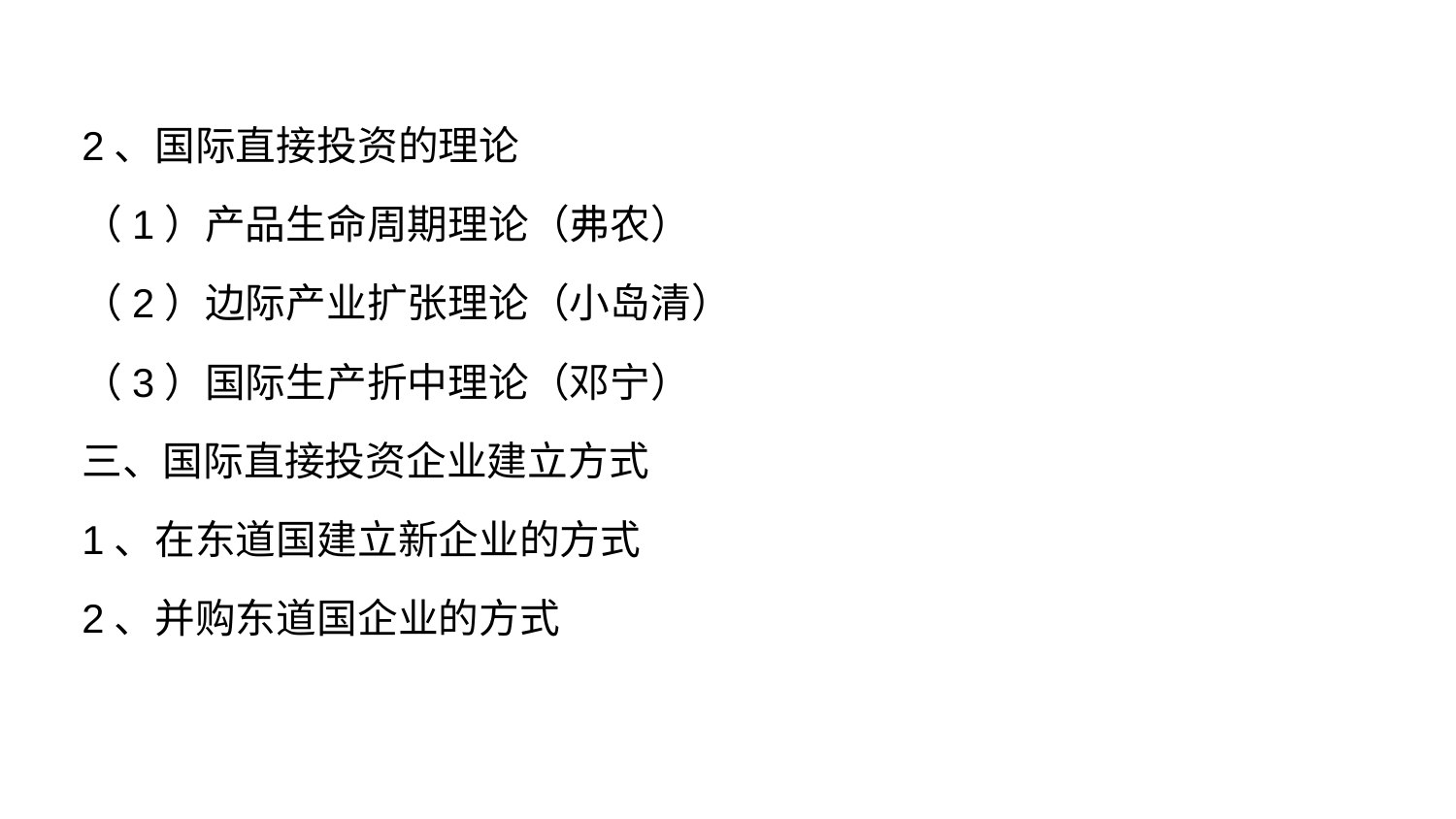

#
2、国际直接投资的理论
（1）产品生命周期理论（弗农）
（2）边际产业扩张理论（小岛清）
（3）国际生产折中理论（邓宁）
三、国际直接投资企业建立方式
1、在东道国建立新企业的方式
2、并购东道国企业的方式